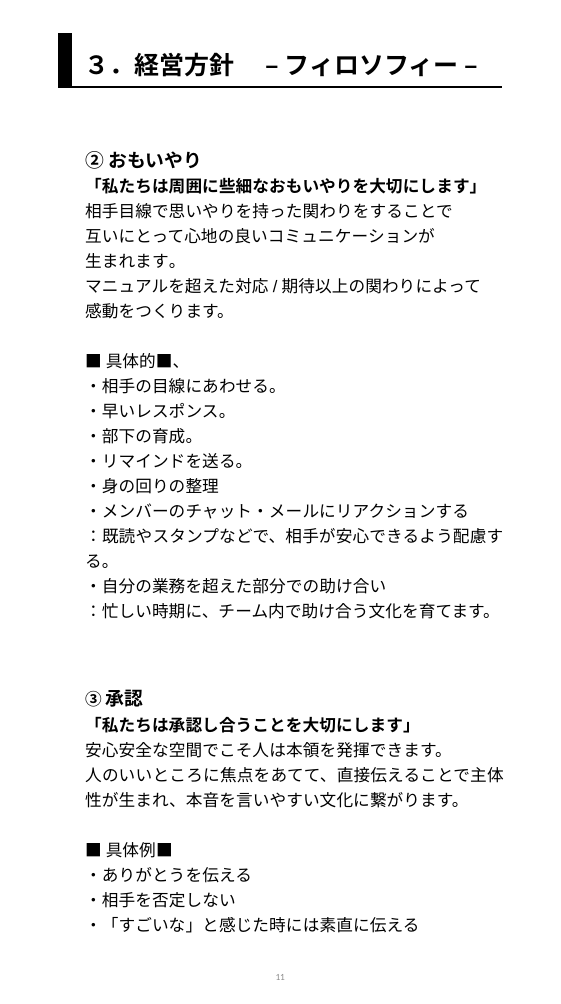

３．経営方針　 – フィロソフィー –
②おもいやり​
「私たちは周囲に些細なおもいやりを大切にします」​
相手目線で思いやりを持った関わりをすることで
互いにとって心地の良いコミュニケーションが
生まれます。​
マニュアルを超えた対応/期待以上の関わりによって​
感動をつくります。​

■具体的■、​
・相手の目線にあわせる。​
・早いレスポンス。​
・部下の育成。​
・リマインドを送る。​
・身の回りの整理​​
・メンバーのチャット・メールにリアクションする
：既読やスタンプなどで、相手が安心できるよう配慮する。​
・自分の業務を超えた部分での助け合い
：忙しい時期に、チーム内で助け合う文化を育てます。​

③承認
「私たちは承認し合うことを大切にします」
安心安全な空間でこそ人は本領を発揮できます。
人のいいところに焦点をあてて、直接伝えることで主体性が生まれ、本音を言いやすい文化に繋がります。

■具体例■
・ありがとうを伝える
・相手を否定しない
・「すごいな」と感じた時には素直に伝える

​
11